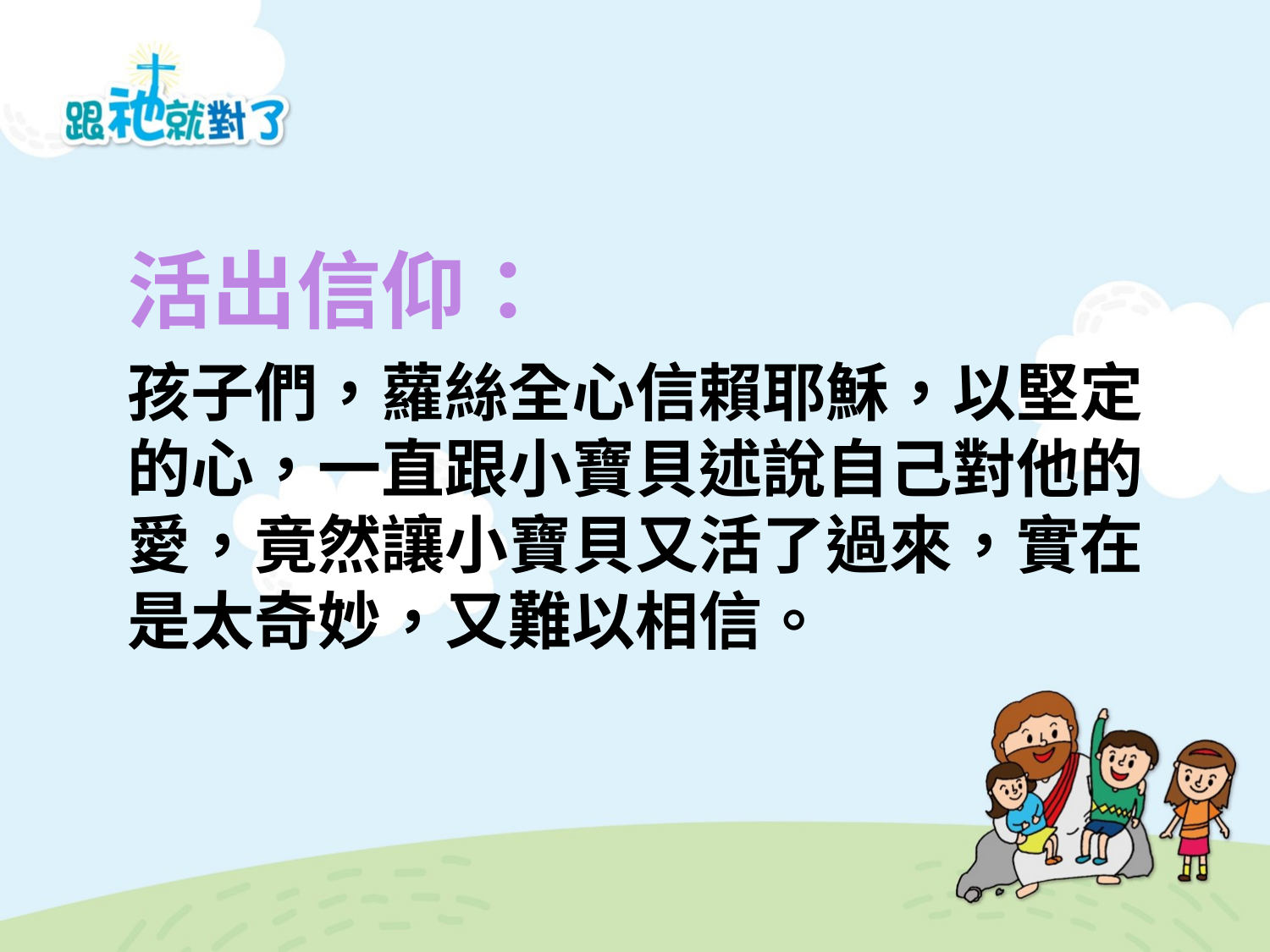

活出信仰：
孩子們，蘿絲全心信賴耶穌，以堅定的心，一直跟小寶貝述說自己對他的愛，竟然讓小寶貝又活了過來，實在是太奇妙，又難以相信。